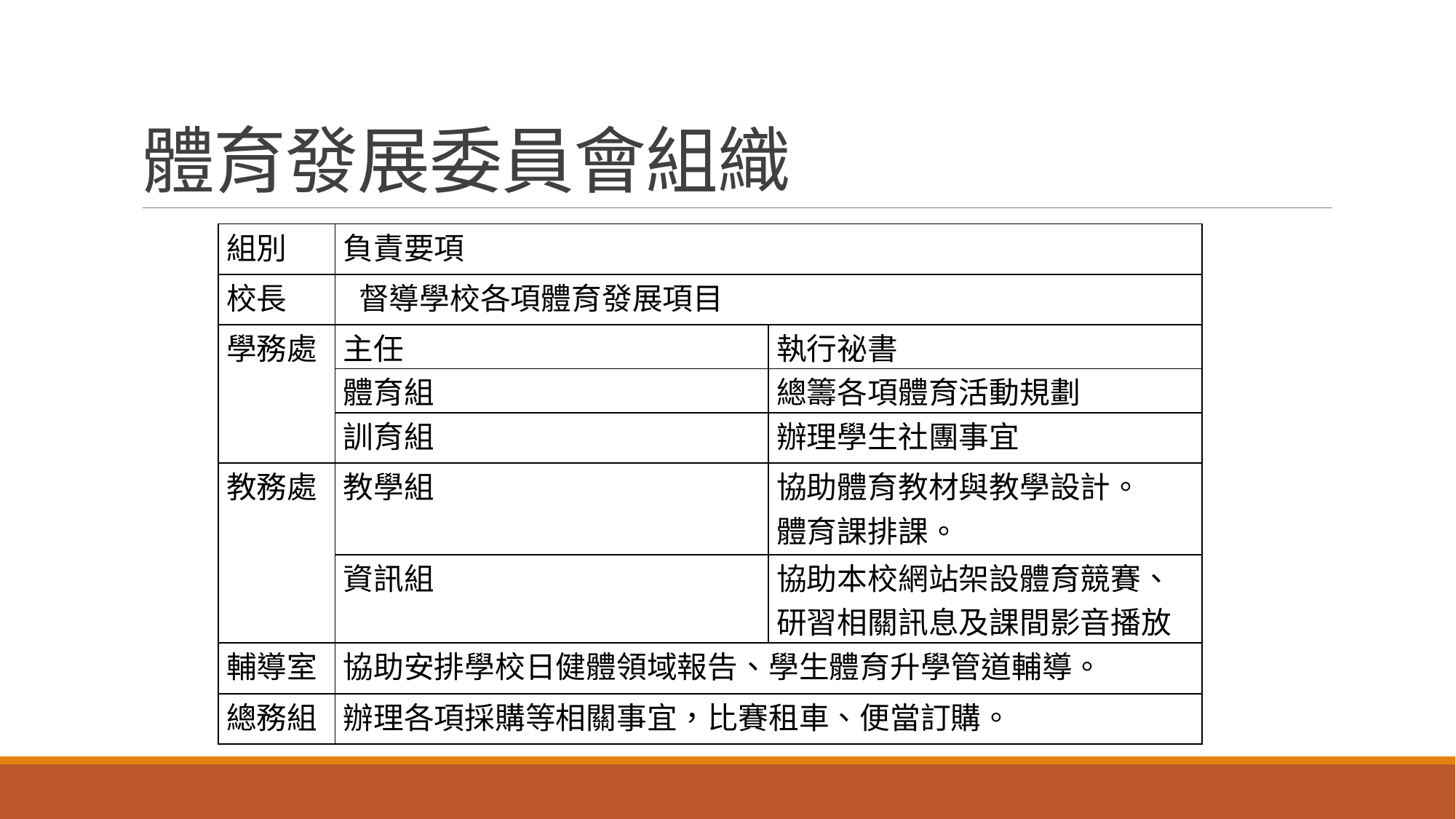

# 體育發展委員會組織
| 組別 | 負責要項 |  |
| --- | --- | --- |
| 校長 | 督導學校各項體育發展項目 |  |
| 學務處 | 主任 | 執行祕書 |
|  | 體育組 | 總籌各項體育活動規劃 |
|  | 訓育組 | 辦理學生社團事宜 |
| 教務處 | 教學組 | 協助體育教材與教學設計。 體育課排課。 |
|  | 資訊組 | 協助本校網站架設體育競賽、研習相關訊息及課間影音播放 |
| 輔導室 | 協助安排學校日健體領域報告、學生體育升學管道輔導。 |  |
| 總務組 | 辦理各項採購等相關事宜，比賽租車、便當訂購。 |  |